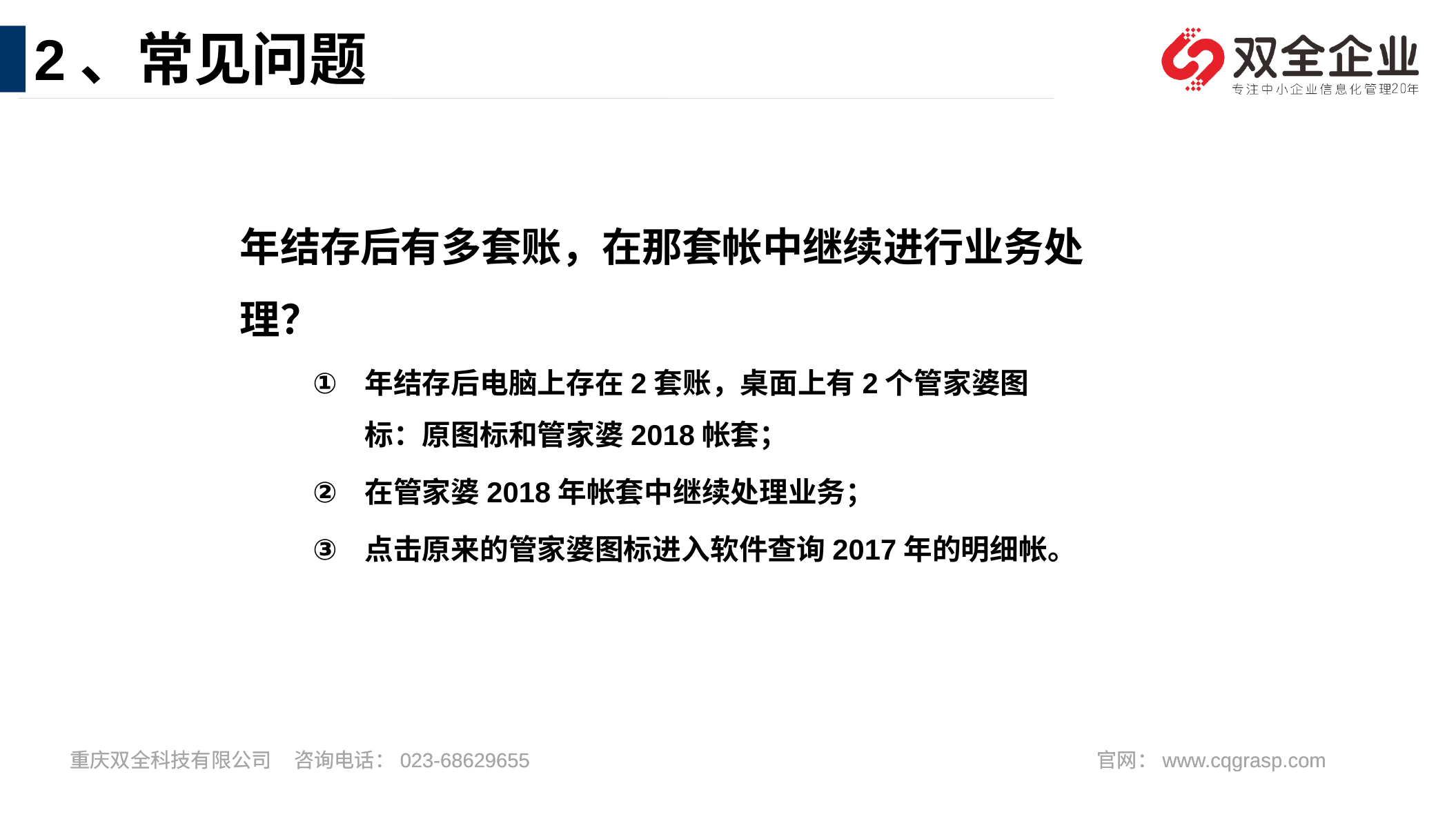

2、常见问题

年结存后有多套账，在那套帐中继续进行业务处理？

年结存后电脑上存在2套账，桌面上有2个管家婆图标：原图标和管家婆2018帐套；
在管家婆2018年帐套中继续处理业务；
点击原来的管家婆图标进入软件查询2017年的明细帐。